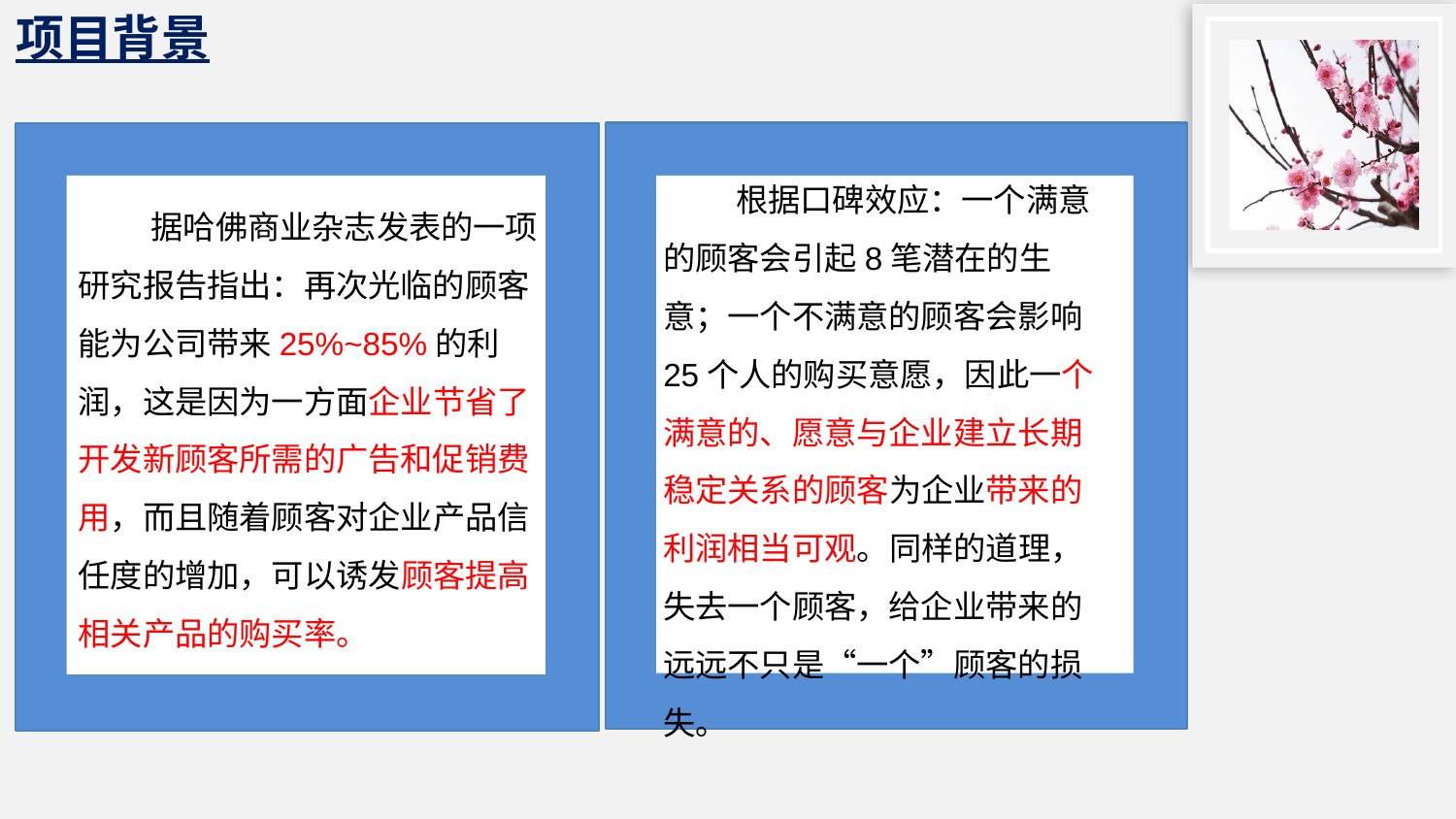

项目背景

根据口碑效应：一个满意的顾客会引起8笔潜在的生意；一个不满意的顾客会影响25个人的购买意愿，因此一个满意的、愿意与企业建立长期稳定关系的顾客为企业带来的利润相当可观。同样的道理，失去一个顾客，给企业带来的远远不只是“一个”顾客的损失。
据哈佛商业杂志发表的一项研究报告指出：再次光临的顾客能为公司带来25%~85%的利润，这是因为一方面企业节省了开发新顾客所需的广告和促销费用，而且随着顾客对企业产品信任度的增加，可以诱发顾客提高相关产品的购买率。